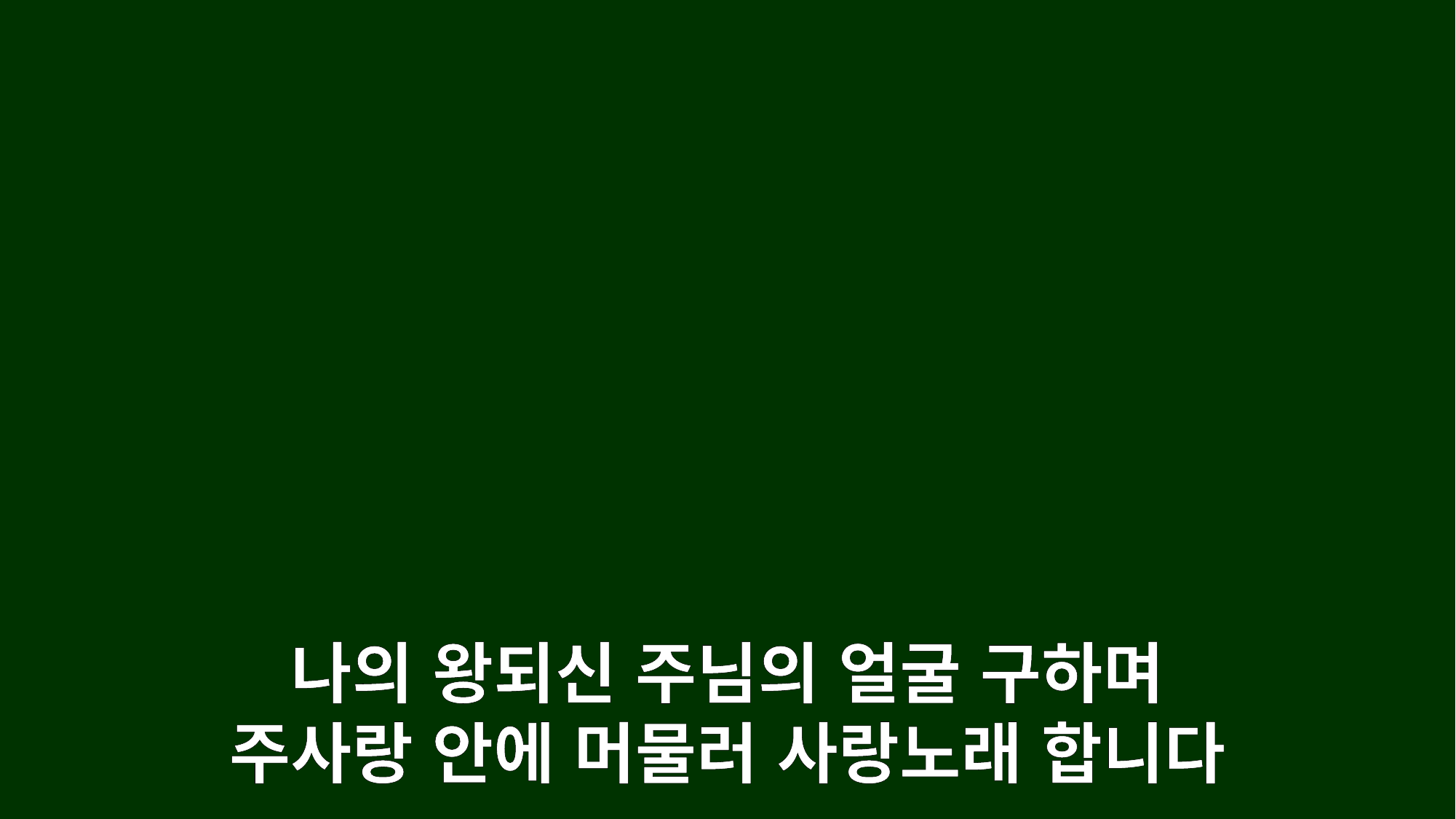

나의 왕되신 주님의 얼굴 구하며
주사랑 안에 머물러 사랑노래 합니다